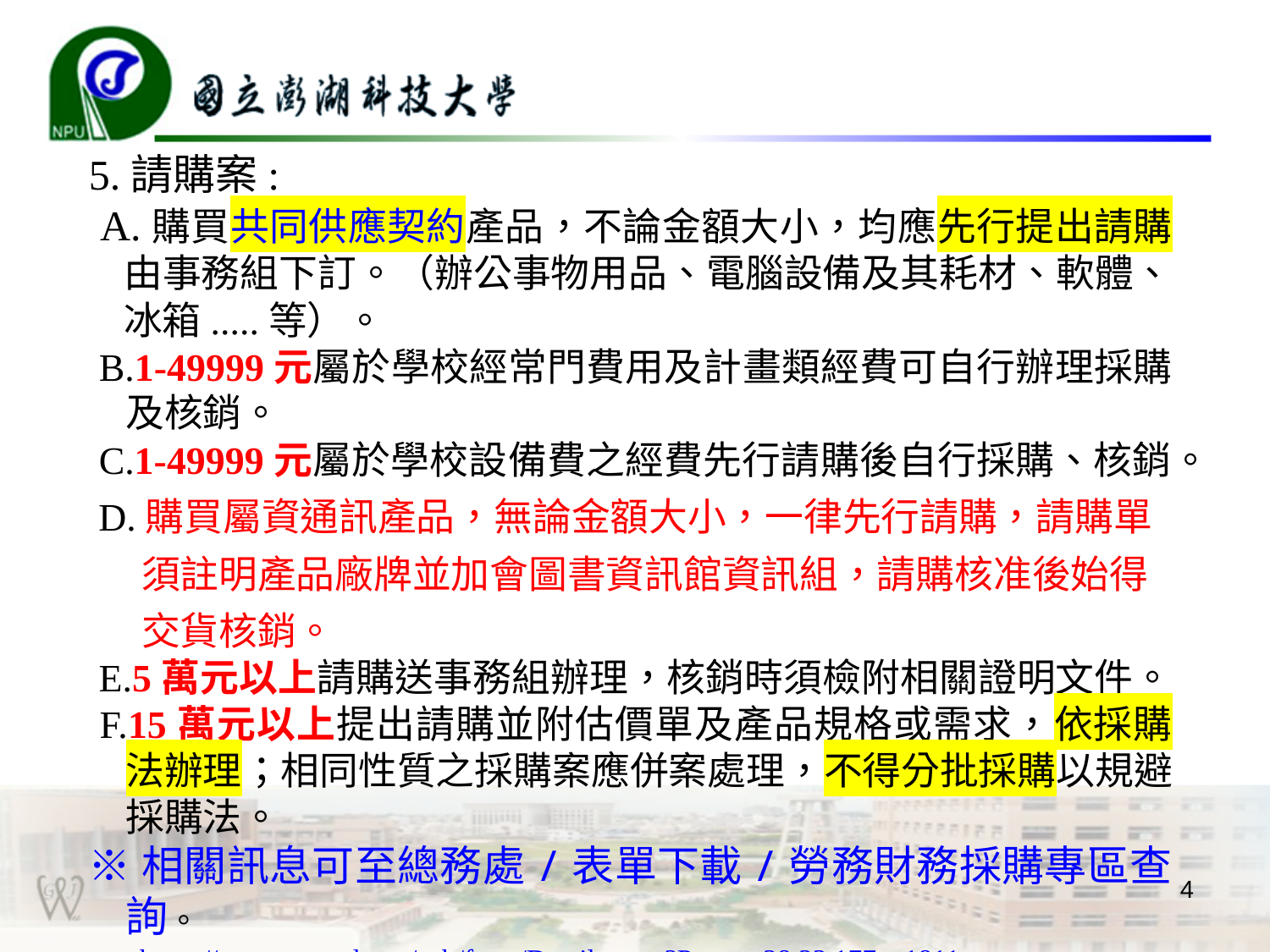

5.請購案:
 A.購買共同供應契約產品，不論金額大小，均應先行提出請購由事務組下訂。（辦公事物用品、電腦設備及其耗材、軟體、冰箱.....等）。
 B.1-49999元屬於學校經常門費用及計畫類經費可自行辦理採購及核銷。
 C.1-49999元屬於學校設備費之經費先行請購後自行採購、核銷。
 D.購買屬資通訊產品，無論金額大小，一律先行請購，請購單
     須註明產品廠牌並加會圖書資訊館資訊組，請購核准後始得
     交貨核銷。
 E.5萬元以上請購送事務組辦理，核銷時須檢附相關證明文件。
 F.15萬元以上提出請購並附估價單及產品規格或需求，依採購法辦理；相同性質之採購案應併案處理，不得分批採購以規避採購法。
※相關訊息可至總務處/表單下載/勞務財務採購專區查詢。
   https://www.npu.edu.tw/sub/form/Details.aspx?Parser=28,23,177,,,,1811
4